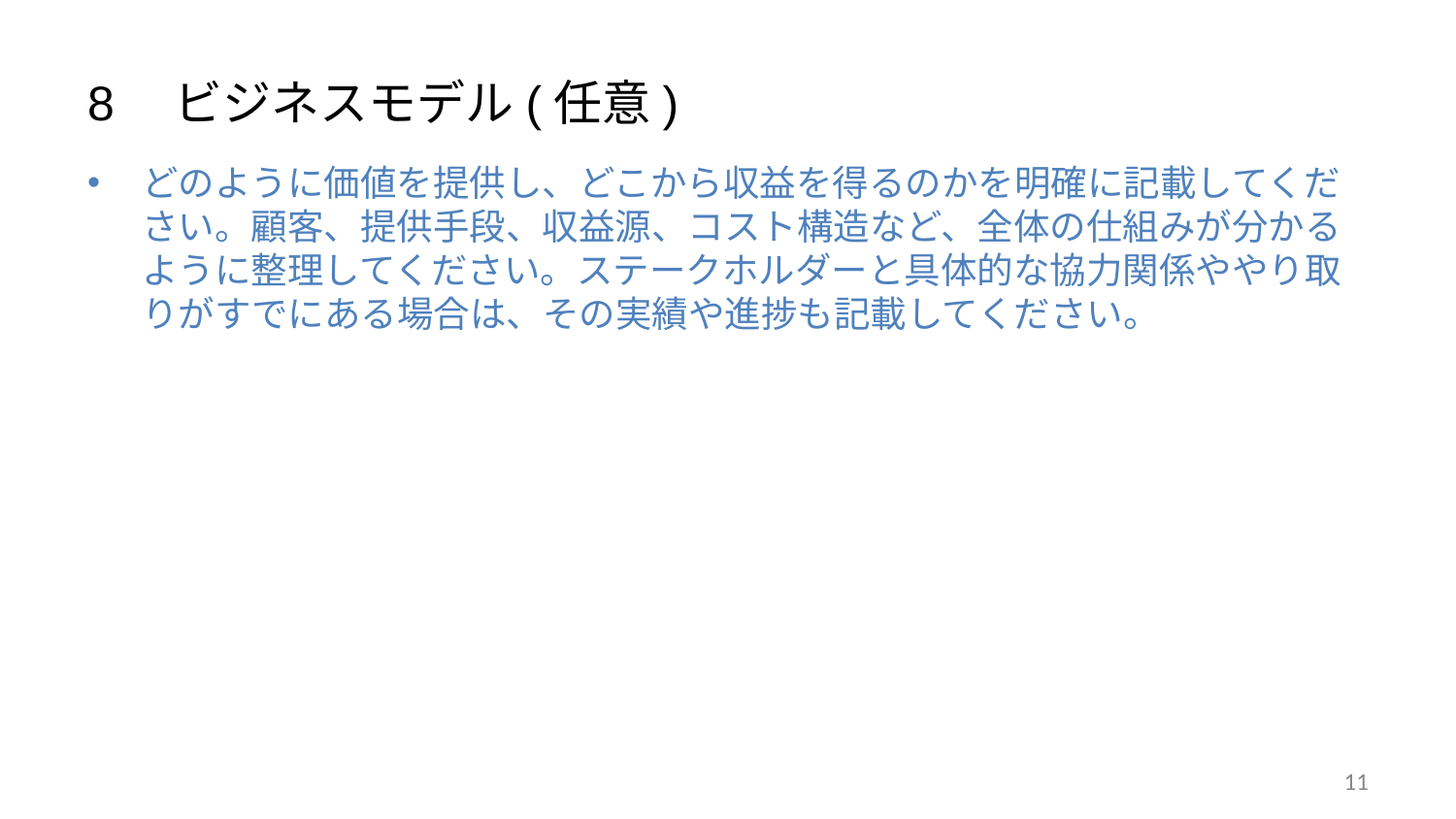

# 8　ビジネスモデル(任意)
どのように価値を提供し、どこから収益を得るのかを明確に記載してください。顧客、提供手段、収益源、コスト構造など、全体の仕組みが分かるように整理してください。ステークホルダーと具体的な協力関係ややり取りがすでにある場合は、その実績や進捗も記載してください。

11